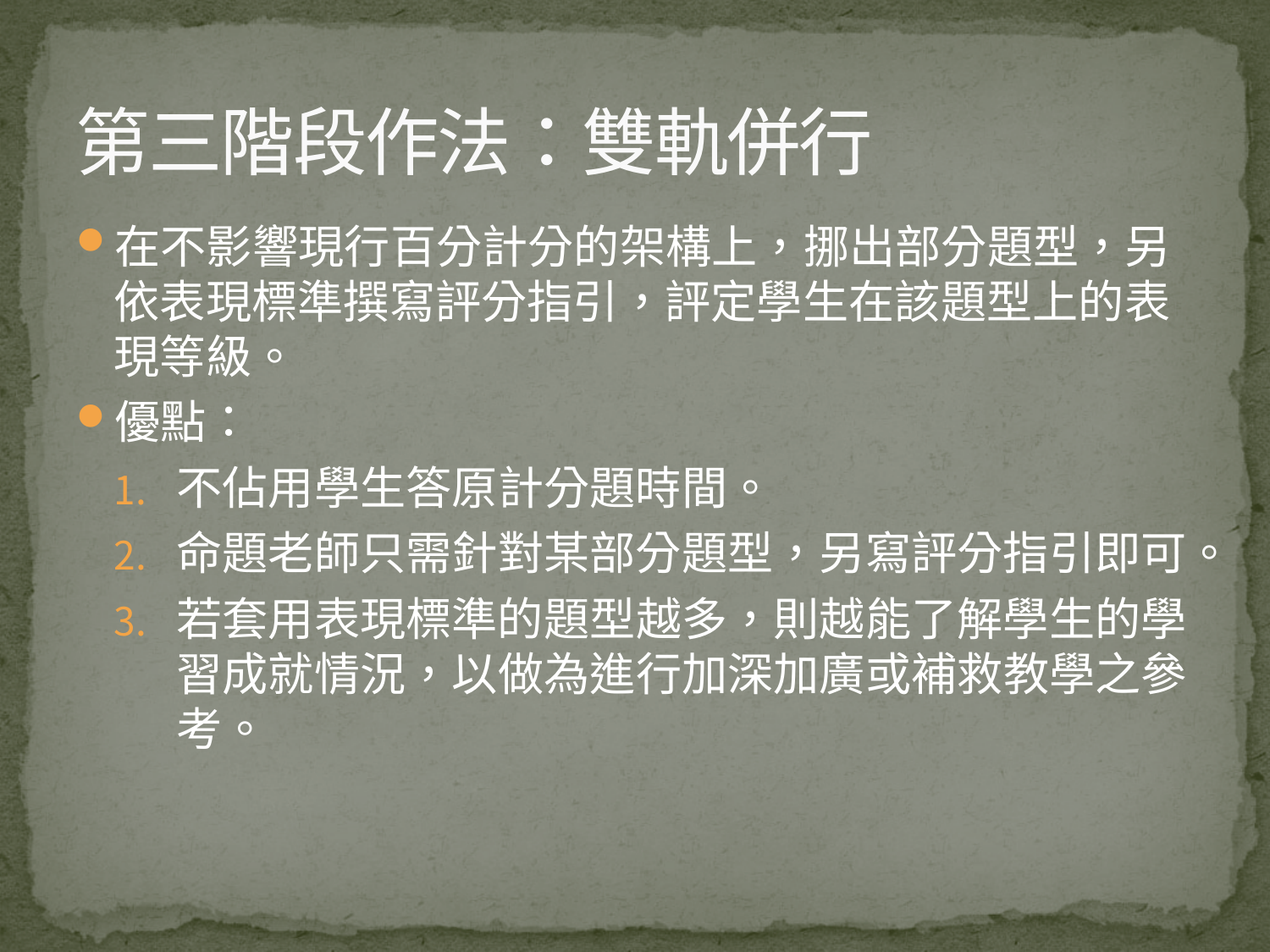

# 第三階段作法：雙軌併行
在不影響現行百分計分的架構上，挪出部分題型，另依表現標準撰寫評分指引，評定學生在該題型上的表現等級。
優點：
不佔用學生答原計分題時間。
命題老師只需針對某部分題型，另寫評分指引即可。
若套用表現標準的題型越多，則越能了解學生的學習成就情況，以做為進行加深加廣或補救教學之參考。